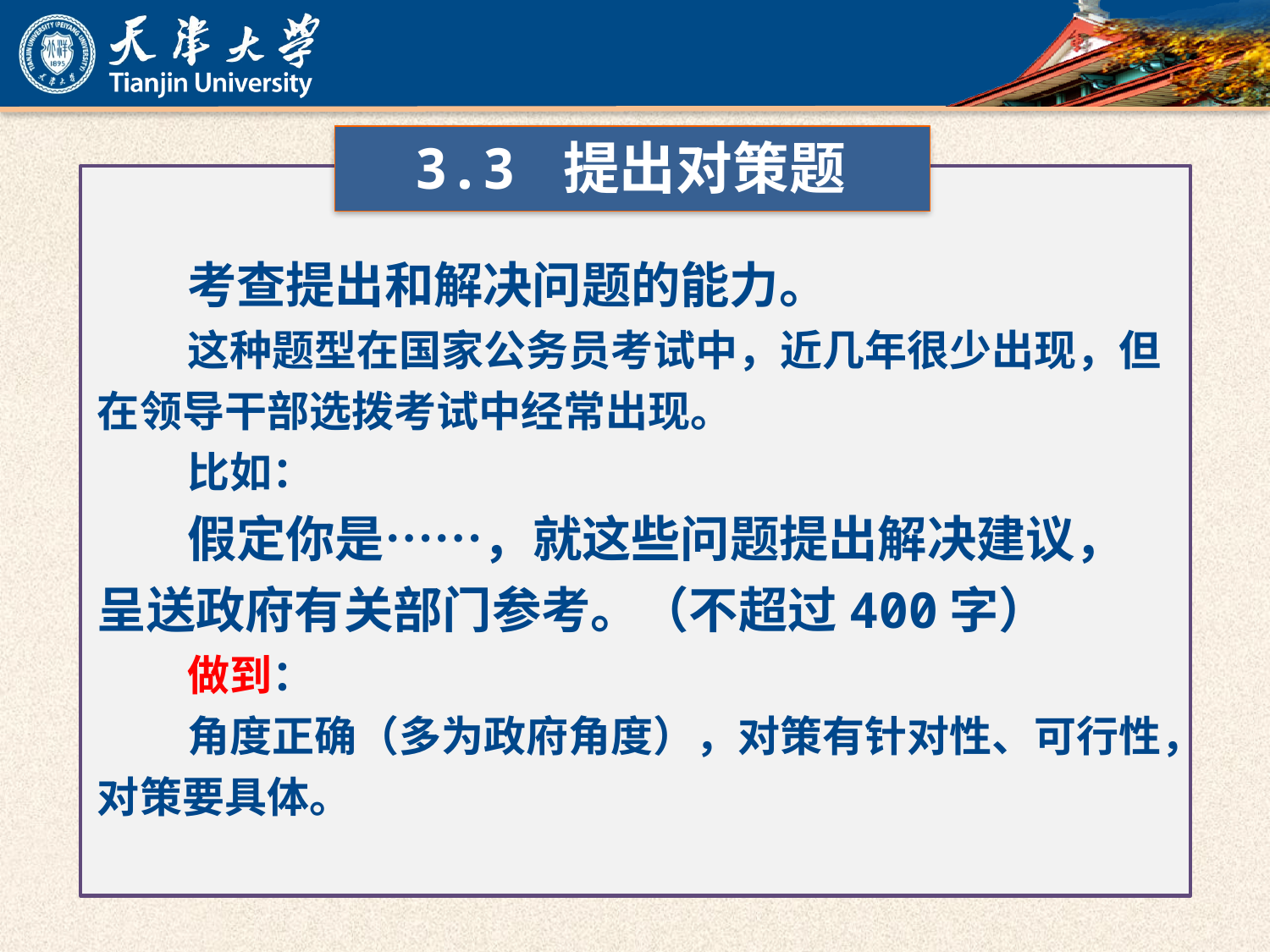

3.3 提出对策题

考查提出和解决问题的能力。
这种题型在国家公务员考试中，近几年很少出现，但在领导干部选拨考试中经常出现。
比如：
假定你是……，就这些问题提出解决建议，呈送政府有关部门参考。（不超过400字）
做到：
角度正确（多为政府角度），对策有针对性、可行性，对策要具体。